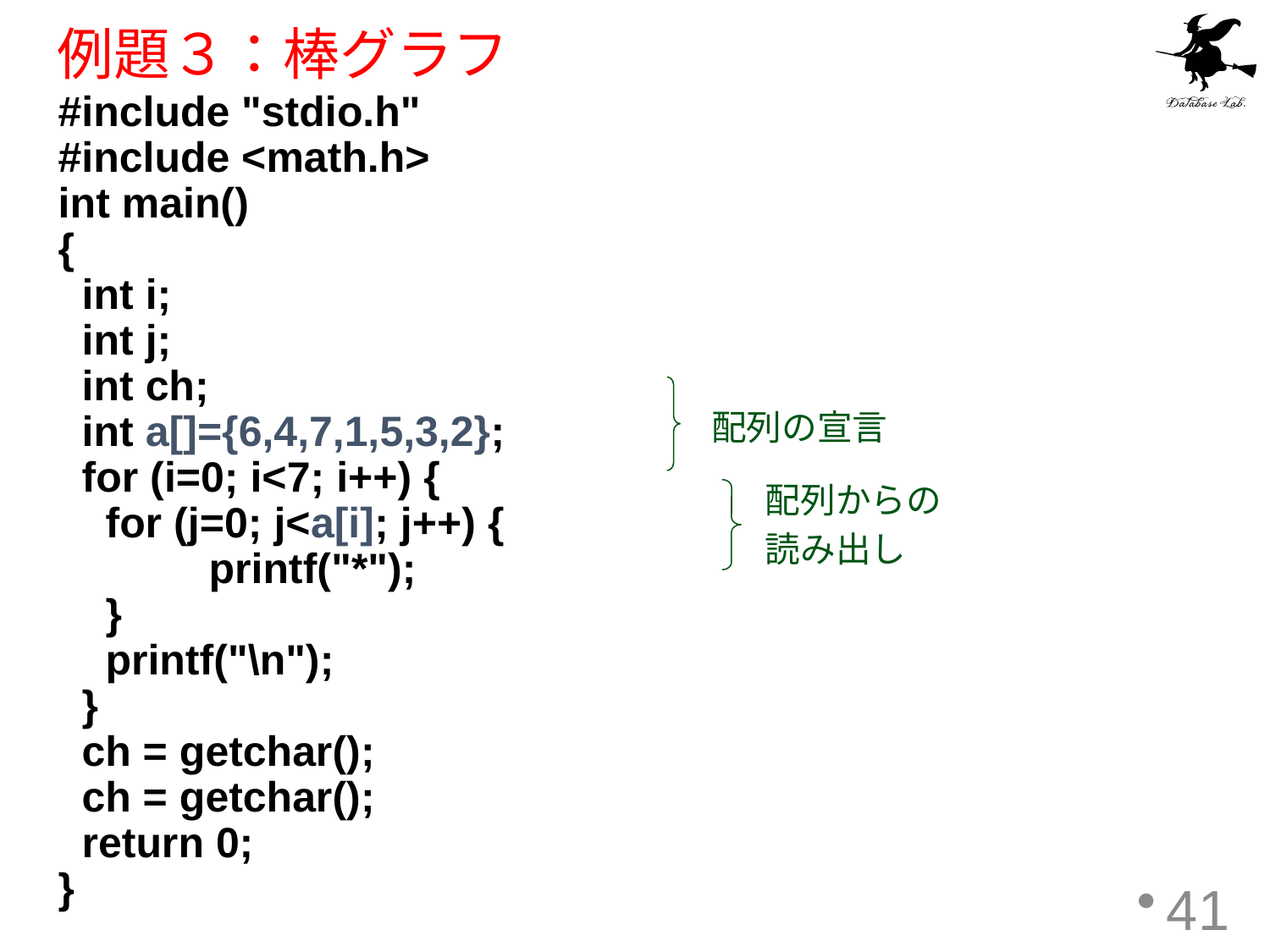

# 例題３：棒グラフ
#include "stdio.h"
#include <math.h>
int main()
{
  int i;
  int j;
  int ch;
  int a[]={6,4,7,1,5,3,2};
  for (i=0; i<7; i++) {
    for (j=0; j<a[i]; j++) {
	  printf("*");
    }
    printf("\n");
  }
  ch = getchar();
  ch = getchar();
  return 0;
}

配列の宣言
配列からの
読み出し

41